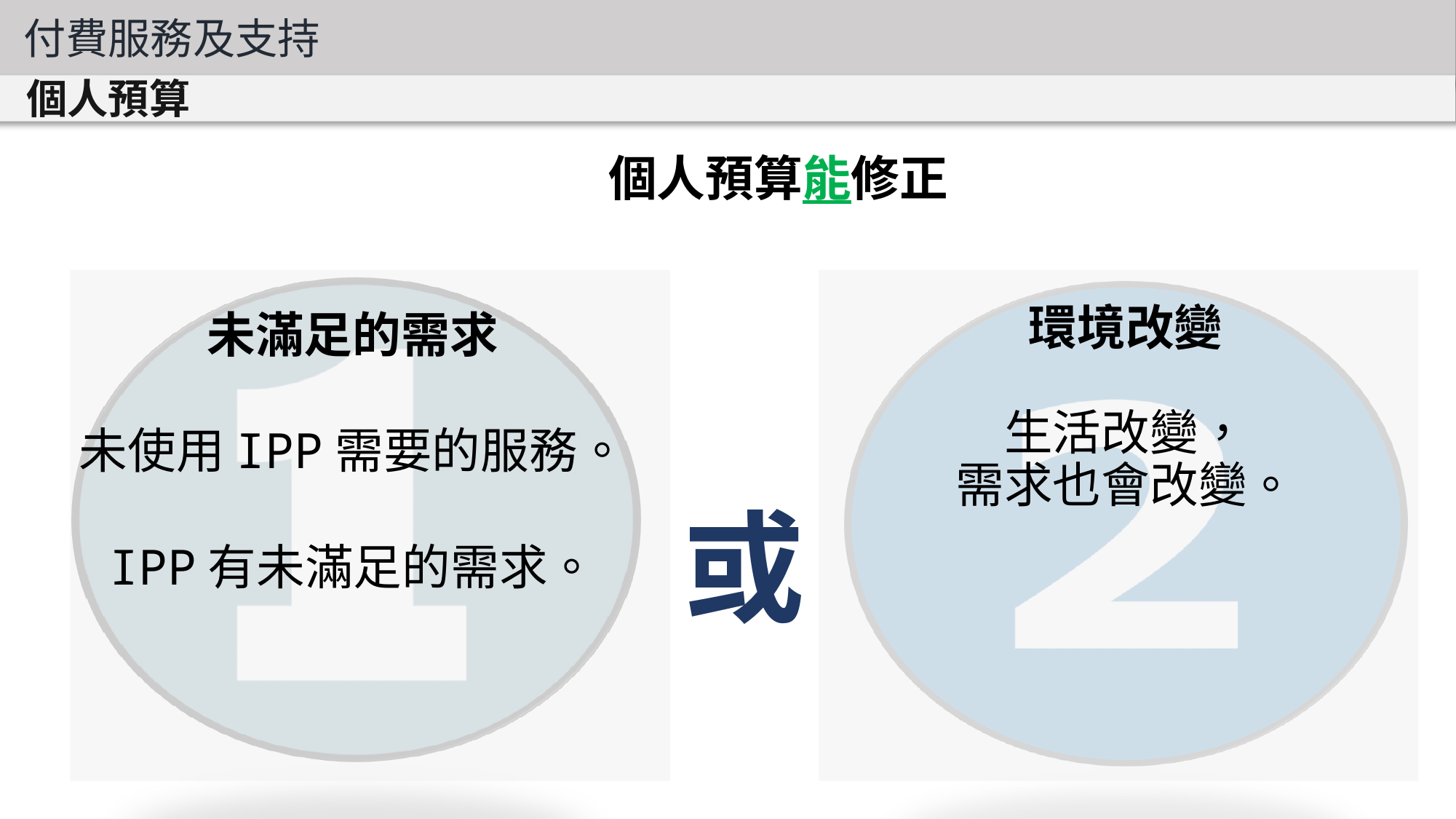

付費服務及支持
個人預算
個人預算能修正

未滿足的需求

未使用IPP需要的服務。

IPP有未滿足的需求。
環境改變

生活改變，
需求也會改變。

或